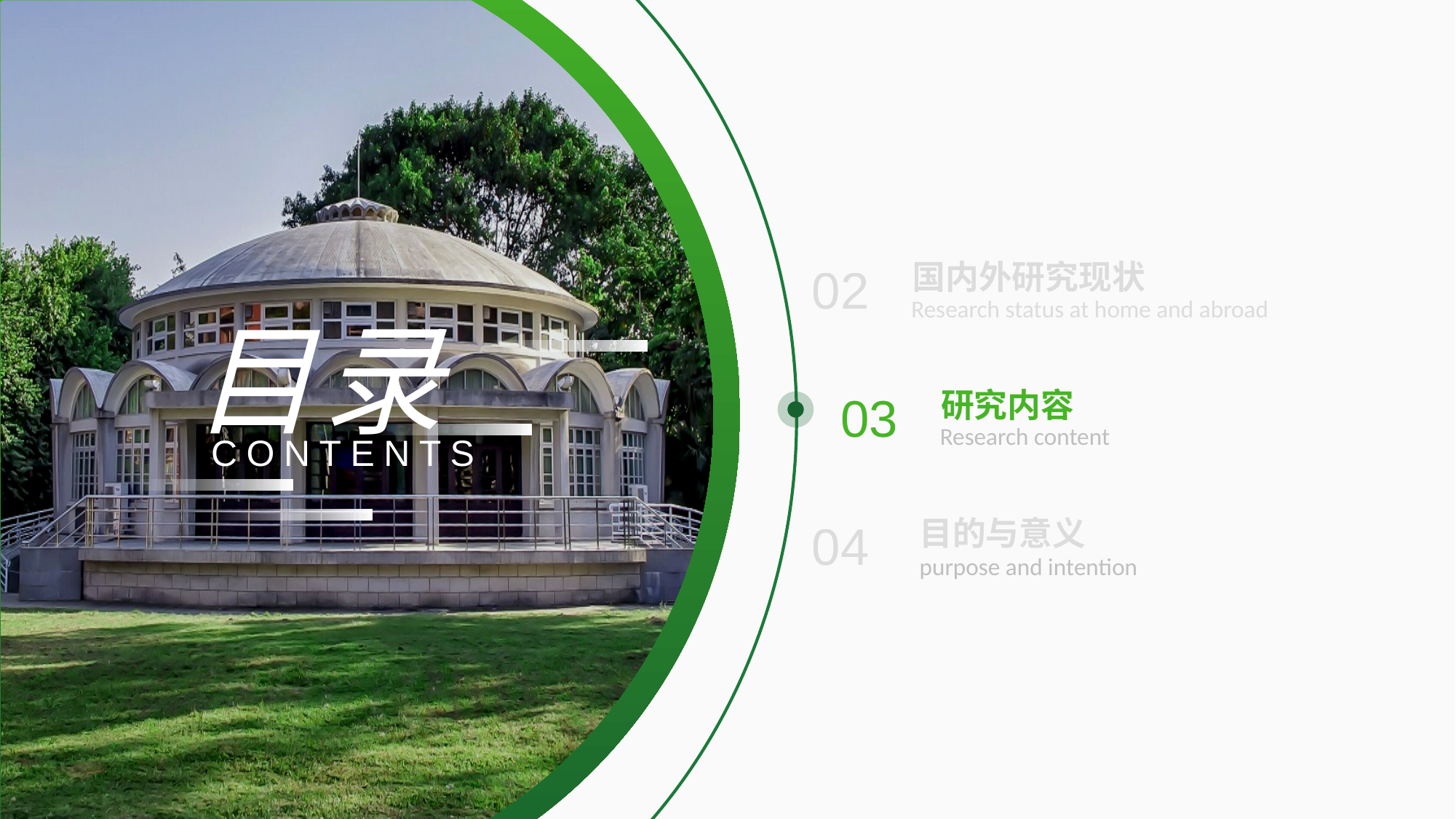

研究背景及意义
01
Research background and significance
国内外研究现状
02
Research status at home and abroad
研究内容
03

Research content
目的与意义
04
purpose and intention
基于神经架构搜索的裂缝分割算法
05
Segmentation algorithm based on NAS
总结与展望
06
Summary and prospect